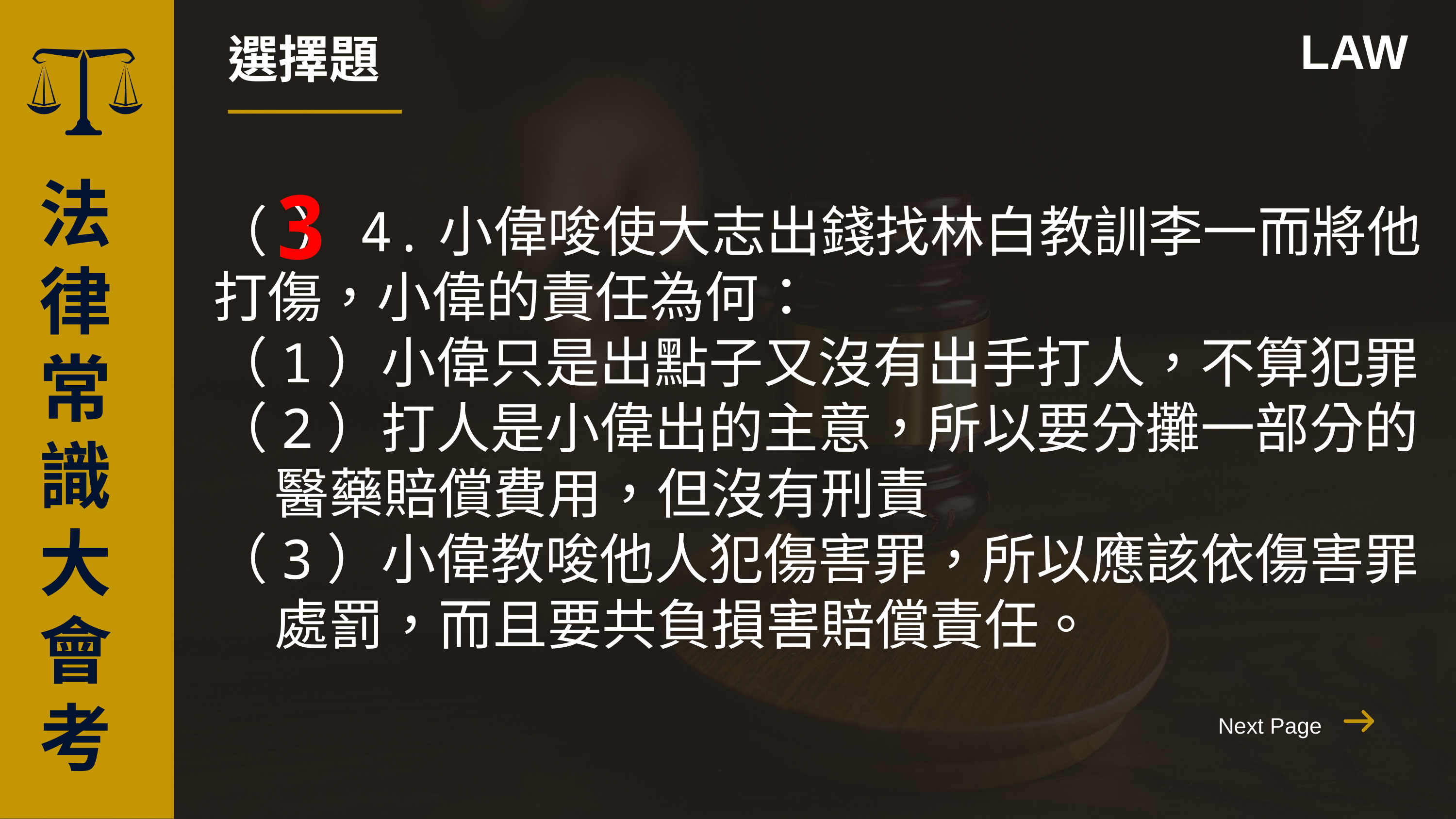

選擇題

LAW

3
法律常識
大會考
（  ）4.小偉唆使大志出錢找林白教訓李一而將他打傷，小偉的責任為何：
（1）小偉只是出點子又沒有出手打人，不算犯罪（2）打人是小偉出的主意，所以要分攤一部分的
     醫藥賠償費用，但沒有刑責
（3）小偉教唆他人犯傷害罪，所以應該依傷害罪
     處罰，而且要共負損害賠償責任。
Next Page